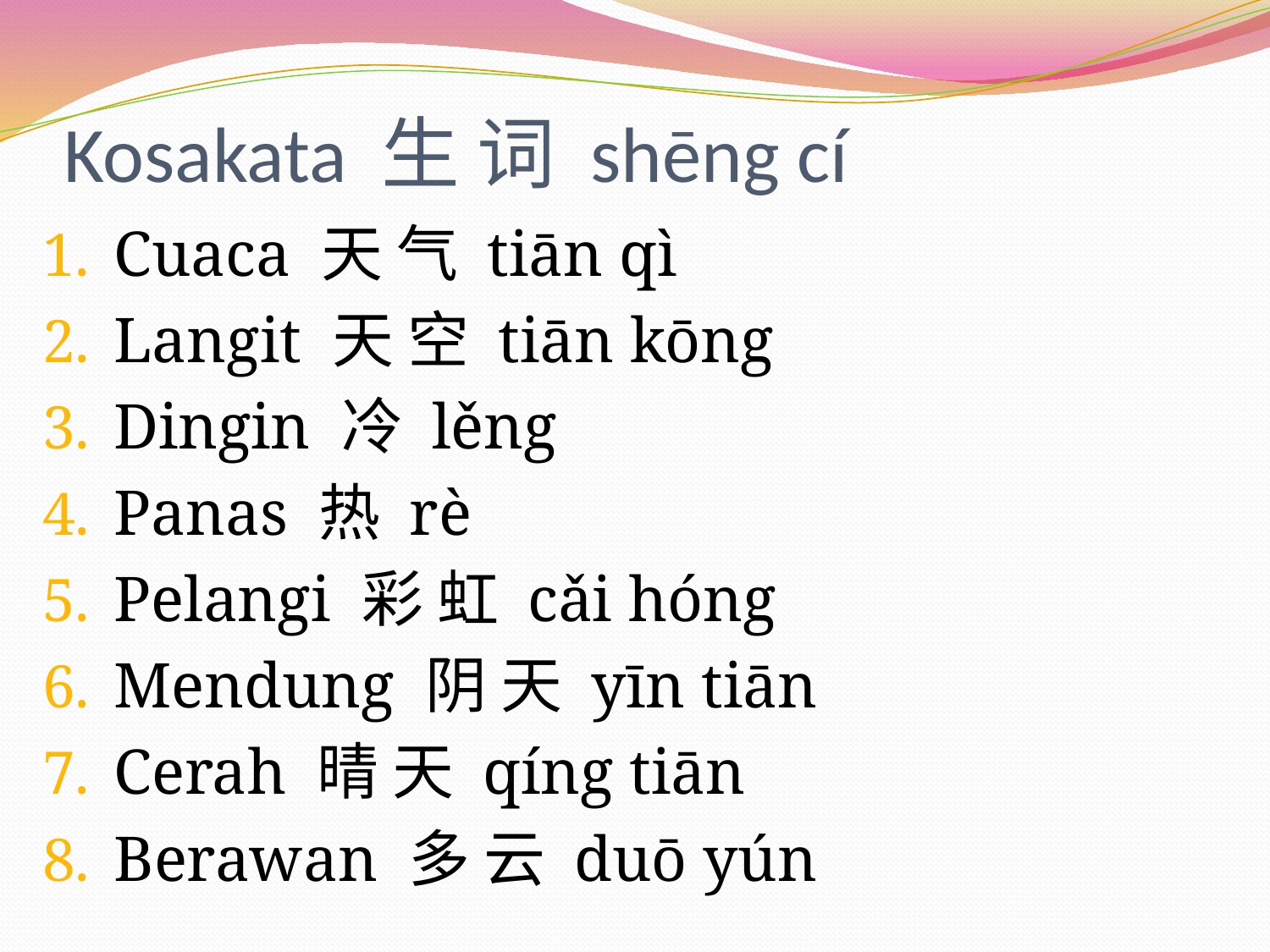

# Kosakata 生 词 shēng cí
Cuaca 天 气 tiān qì
Langit 天 空 tiān kōng
Dingin 冷 lěng
Panas 热 rè
Pelangi 彩 虹 cǎi hóng
Mendung 阴 天 yīn tiān
Cerah 晴 天 qíng tiān
Berawan 多 云 duō yún